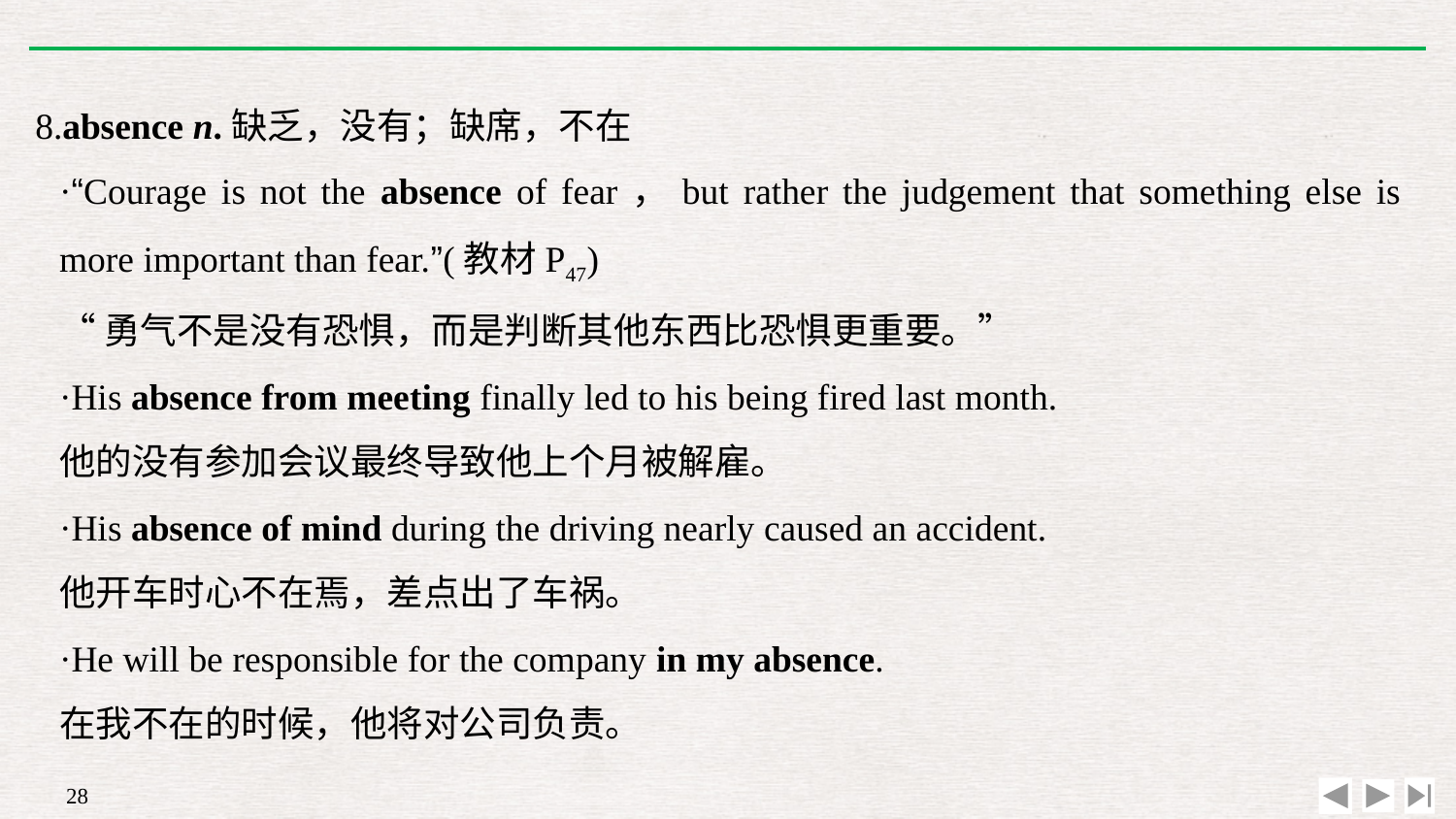

8.absence n.缺乏，没有；缺席，不在
·“Courage is not the absence of fear，but rather the judgement that something else is more important than fear.”(教材P47)
“勇气不是没有恐惧，而是判断其他东西比恐惧更重要。”
·His absence from meeting finally led to his being fired last month.
他的没有参加会议最终导致他上个月被解雇。
·His absence of mind during the driving nearly caused an accident.
他开车时心不在焉，差点出了车祸。
·He will be responsible for the company in my absence.
在我不在的时候，他将对公司负责。